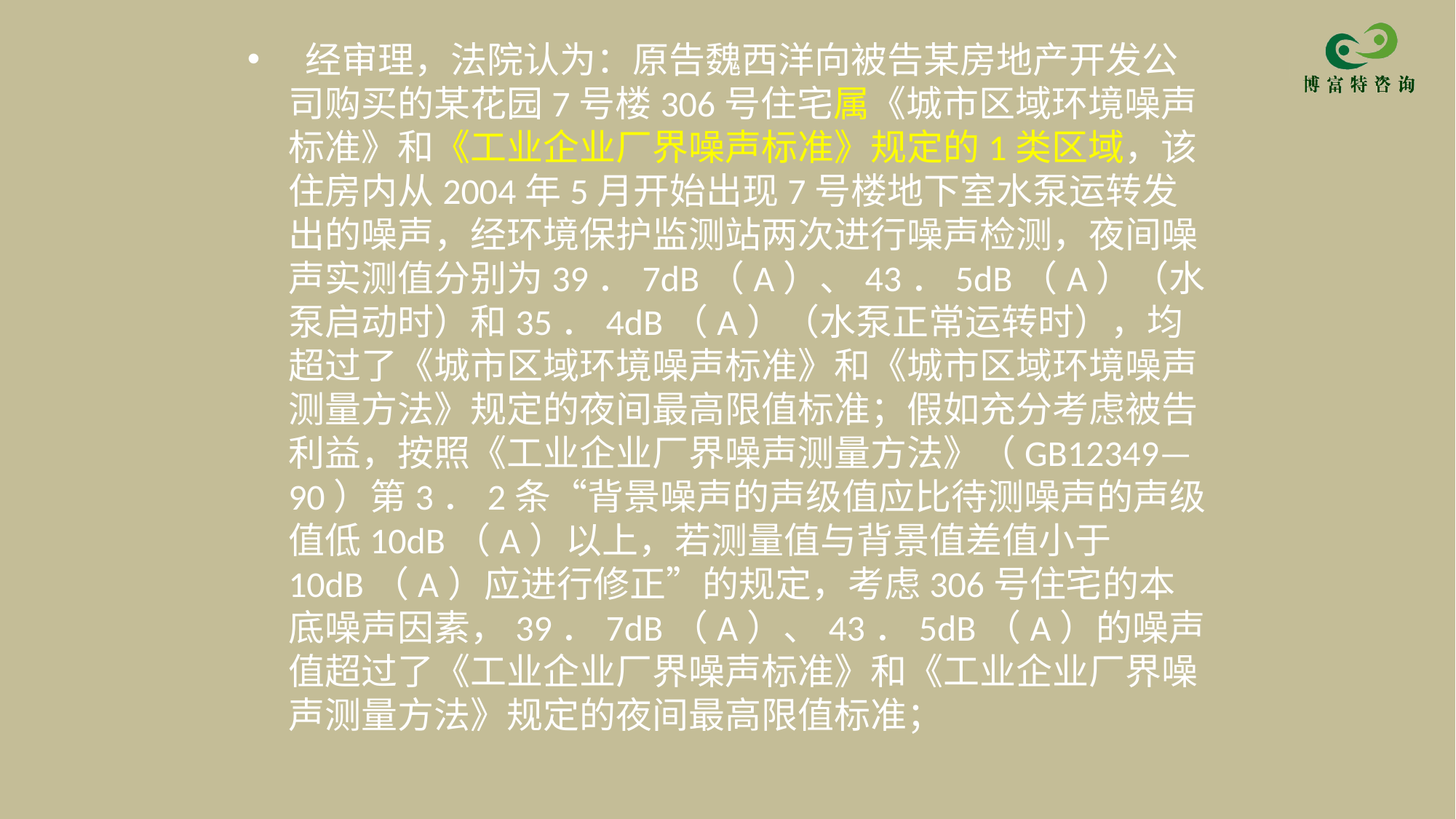

经审理，法院认为：原告魏西洋向被告某房地产开发公司购买的某花园7号楼306号住宅属《城市区域环境噪声标准》和《工业企业厂界噪声标准》规定的1类区域，该住房内从2004年5月开始出现7号楼地下室水泵运转发出的噪声，经环境保护监测站两次进行噪声检测，夜间噪声实测值分别为39．7dB（A）、43．5dB（A）（水泵启动时）和35．4dB（A）（水泵正常运转时），均超过了《城市区域环境噪声标准》和《城市区域环境噪声测量方法》规定的夜间最高限值标准；假如充分考虑被告利益，按照《工业企业厂界噪声测量方法》（GB12349—90）第3．2条“背景噪声的声级值应比待测噪声的声级值低10dB（A）以上，若测量值与背景值差值小于10dB（A）应进行修正”的规定，考虑306号住宅的本底噪声因素，39．7dB（A）、43．5dB（A）的噪声值超过了《工业企业厂界噪声标准》和《工业企业厂界噪声测量方法》规定的夜间最高限值标准；
#